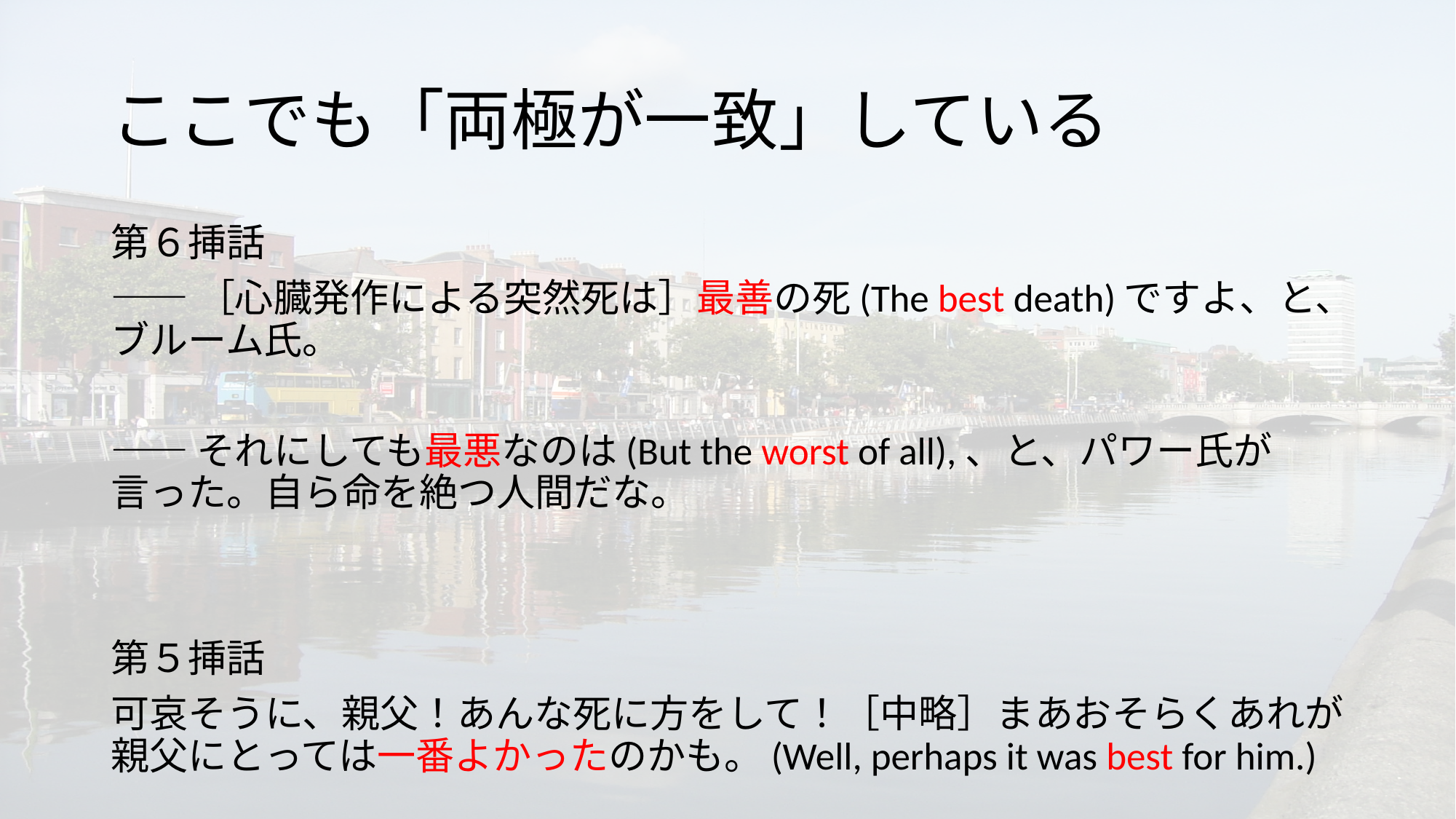

# ここでも「両極が一致」している
第６挿話
――［心臓発作による突然死は］最善の死(The best death)ですよ、と、ブルーム氏。

――それにしても最悪なのは(But the worst of all),、と、パワー氏が言った。自ら命を絶つ人間だな。

第５挿話
可哀そうに、親父！あんな死に方をして！［中略］まあおそらくあれが親父にとっては一番よかったのかも。(Well, perhaps it was best for him.)